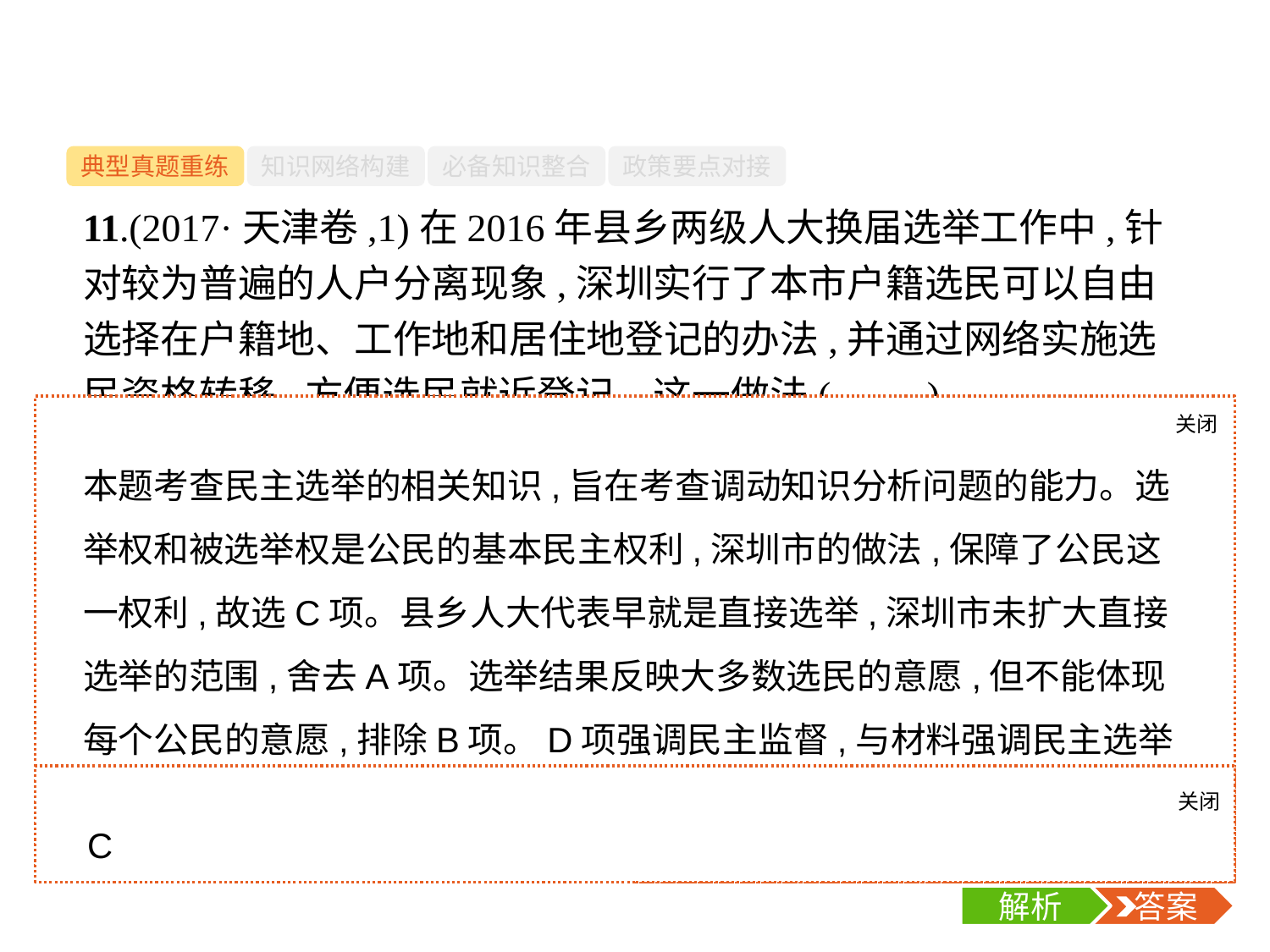

-13-
典型真题重练
知识网络构建
必备知识整合
政策要点对接
11.(2017·天津卷,1)在2016年县乡两级人大换届选举工作中,针对较为普遍的人户分离现象,深圳实行了本市户籍选民可以自由选择在户籍地、工作地和居住地登记的办法,并通过网络实施选民资格转移,方便选民就近登记。这一做法(　　)
A.扩大了选民直接选举的范围
B.确保了选举结果体现每个公民的意愿
C.保障了公民基本的民主权利
D.发挥了人民民主对权力的制约和监督

关闭
解析

本题考查民主选举的相关知识,旨在考查调动知识分析问题的能力。选举权和被选举权是公民的基本民主权利,深圳市的做法,保障了公民这一权利,故选C项。县乡人大代表早就是直接选举,深圳市未扩大直接选举的范围,舍去A项。选举结果反映大多数选民的意愿,但不能体现每个公民的意愿,排除B项。D项强调民主监督,与材料强调民主选举不一致。答案为C项。

关闭
解析
  答案

C
解析
  答案